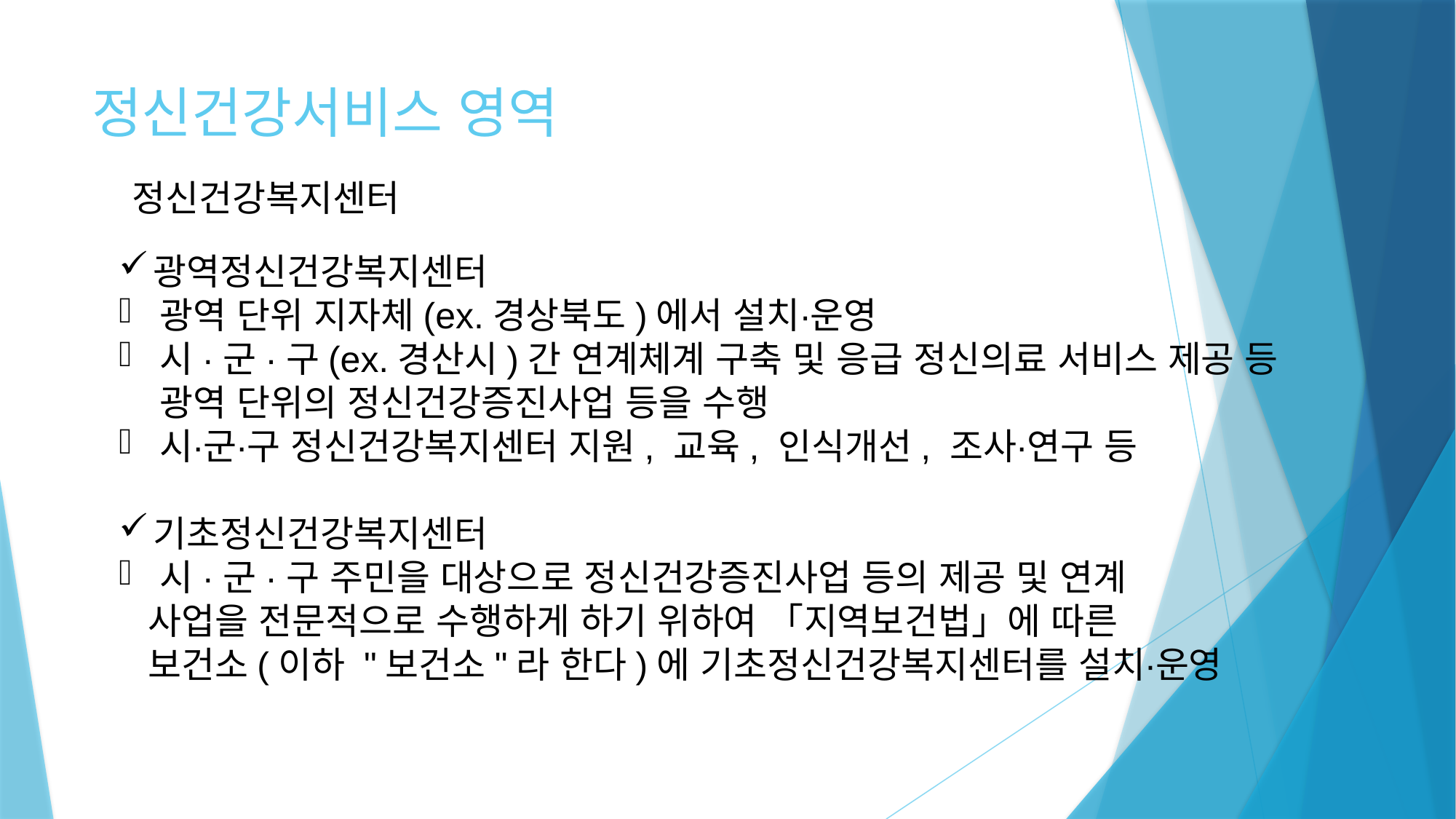

# 정신건강서비스 영역
정신건강복지센터
광역정신건강복지센터
광역 단위 지자체(ex.경상북도)에서 설치∙운영
시·군·구(ex.경산시)간 연계체계 구축 및 응급 정신의료 서비스 제공 등 광역 단위의 정신건강증진사업 등을 수행
시∙군∙구 정신건강복지센터 지원, 교육, 인식개선, 조사∙연구 등

기초정신건강복지센터
시·군·구 주민을 대상으로 정신건강증진사업 등의 제공 및 연계
  사업을 전문적으로 수행하게 하기 위하여 「지역보건법」에 따른
  보건소(이하 "보건소"라 한다)에 기초정신건강복지센터를 설치∙운영